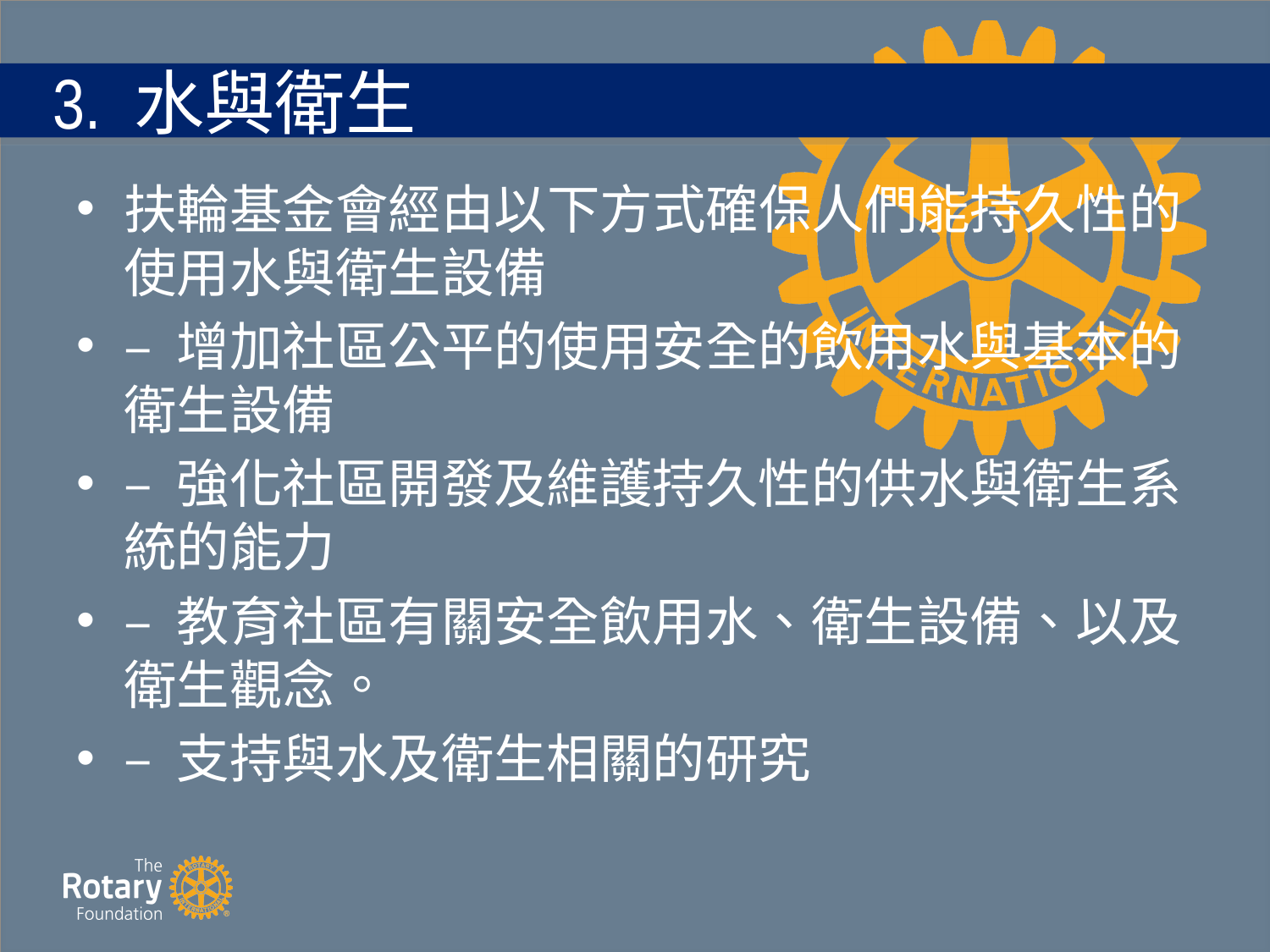

# 3. 水與衛生
扶輪基金會經由以下方式確保人們能持久性的使用水與衛生設備
– 增加社區公平的使用安全的飲用水與基本的衛生設備
– 強化社區開發及維護持久性的供水與衛生系統的能力
– 教育社區有關安全飲用水、衛生設備、以及衛生觀念。
– 支持與水及衛生相關的研究